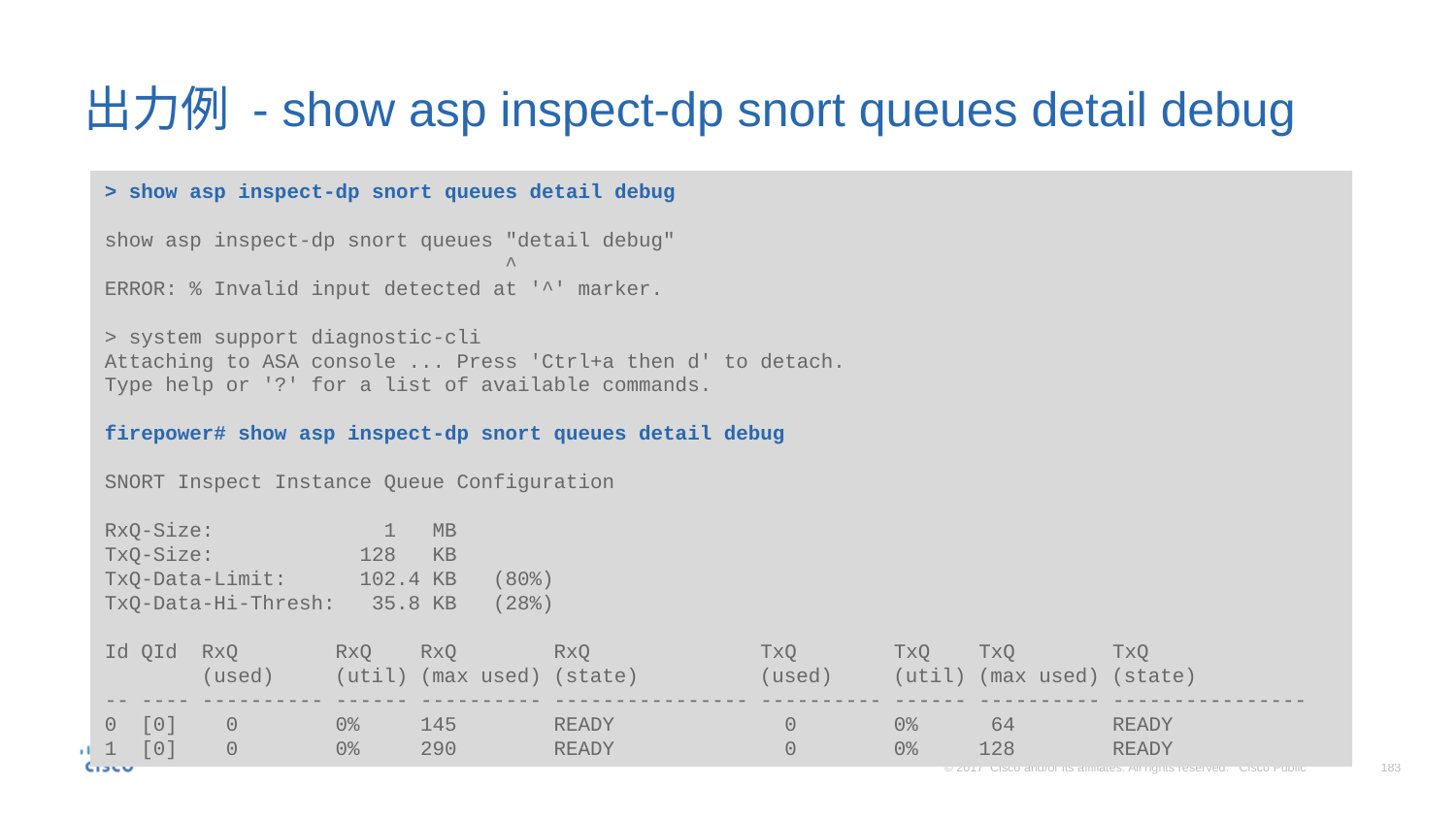

# 出力例 - show asp inspect-dp snort queues detail debug
> show asp inspect-dp snort queues detail debug

show asp inspect-dp snort queues "detail debug"
                                 ^
ERROR: % Invalid input detected at '^' marker.

> system support diagnostic-cli
Attaching to ASA console ... Press 'Ctrl+a then d' to detach.
Type help or '?' for a list of available commands.

firepower# show asp inspect-dp snort queues detail debug

SNORT Inspect Instance Queue Configuration

RxQ-Size:              1   MB
TxQ-Size:            128   KB
TxQ-Data-Limit:      102.4 KB   (80%)
TxQ-Data-Hi-Thresh:   35.8 KB   (28%)

Id QId  RxQ        RxQ    RxQ        RxQ              TxQ        TxQ    TxQ        TxQ
        (used)     (util) (max used) (state)          (used)     (util) (max used) (state)
-- ---- ---------- ------ ---------- ---------------- ---------- ------ ---------- ----------------
0  [0]    0        0%     145        READY              0        0%      64        READY
1  [0]    0        0%     290        READY              0        0%     128        READY